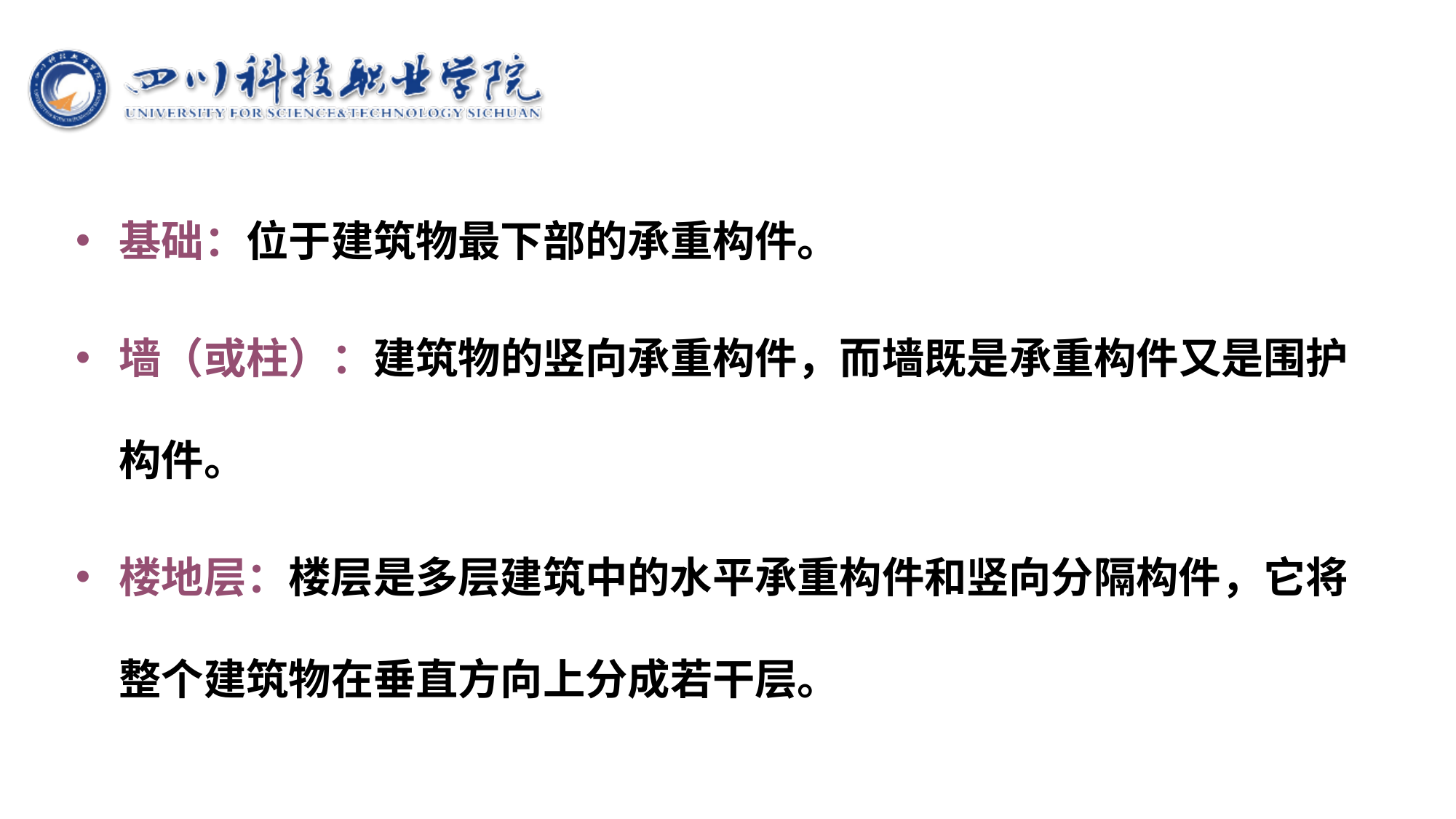

基础：位于建筑物最下部的承重构件。
墙（或柱）：建筑物的竖向承重构件，而墙既是承重构件又是围护构件。
楼地层：楼层是多层建筑中的水平承重构件和竖向分隔构件，它将整个建筑物在垂直方向上分成若干层。